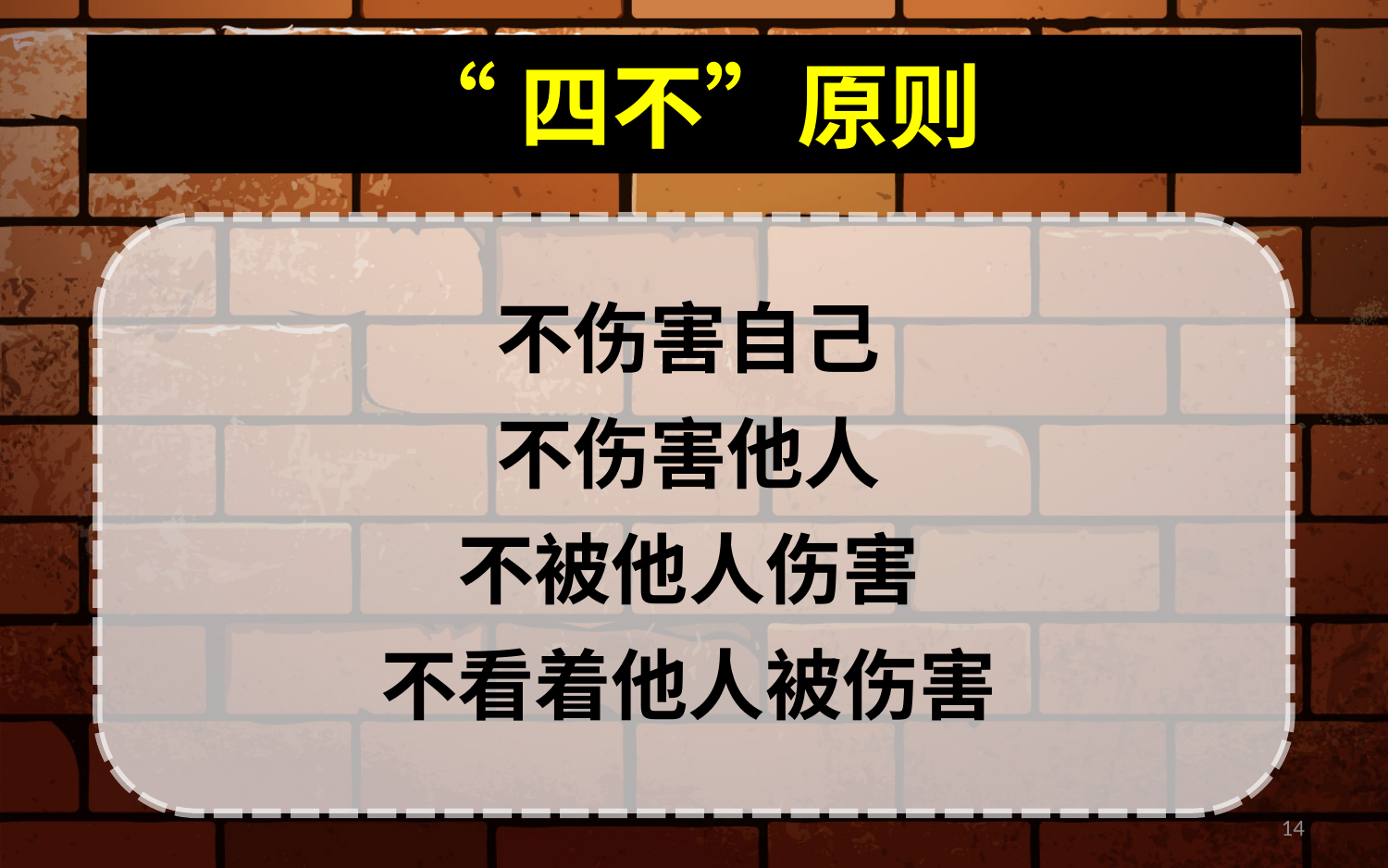

# “四不”原则
不伤害自己
不伤害他人
不被他人伤害
不看着他人被伤害

14